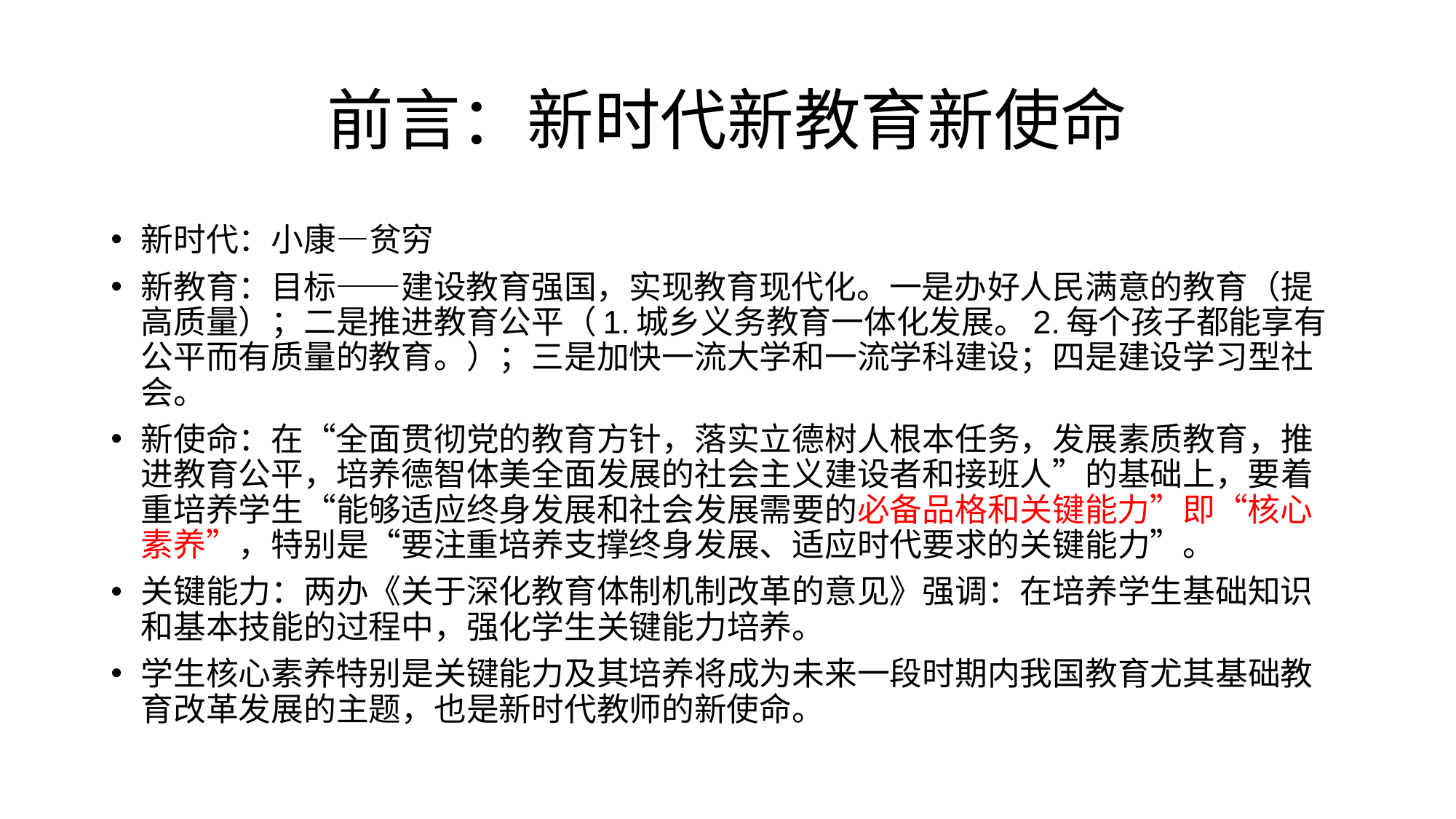

# 前言：新时代新教育新使命
新时代：小康—贫穷
新教育：目标——建设教育强国，实现教育现代化。一是办好人民满意的教育（提高质量）；二是推进教育公平（1.城乡义务教育一体化发展。2.每个孩子都能享有公平而有质量的教育。）；三是加快一流大学和一流学科建设；四是建设学习型社会。
新使命：在“全面贯彻党的教育方针，落实立德树人根本任务，发展素质教育，推进教育公平，培养德智体美全面发展的社会主义建设者和接班人”的基础上，要着重培养学生“能够适应终身发展和社会发展需要的必备品格和关键能力”即“核心素养”，特别是“要注重培养支撑终身发展、适应时代要求的关键能力”。
关键能力：两办《关于深化教育体制机制改革的意见》强调：在培养学生基础知识和基本技能的过程中，强化学生关键能力培养。
学生核心素养特别是关键能力及其培养将成为未来一段时期内我国教育尤其基础教育改革发展的主题，也是新时代教师的新使命。